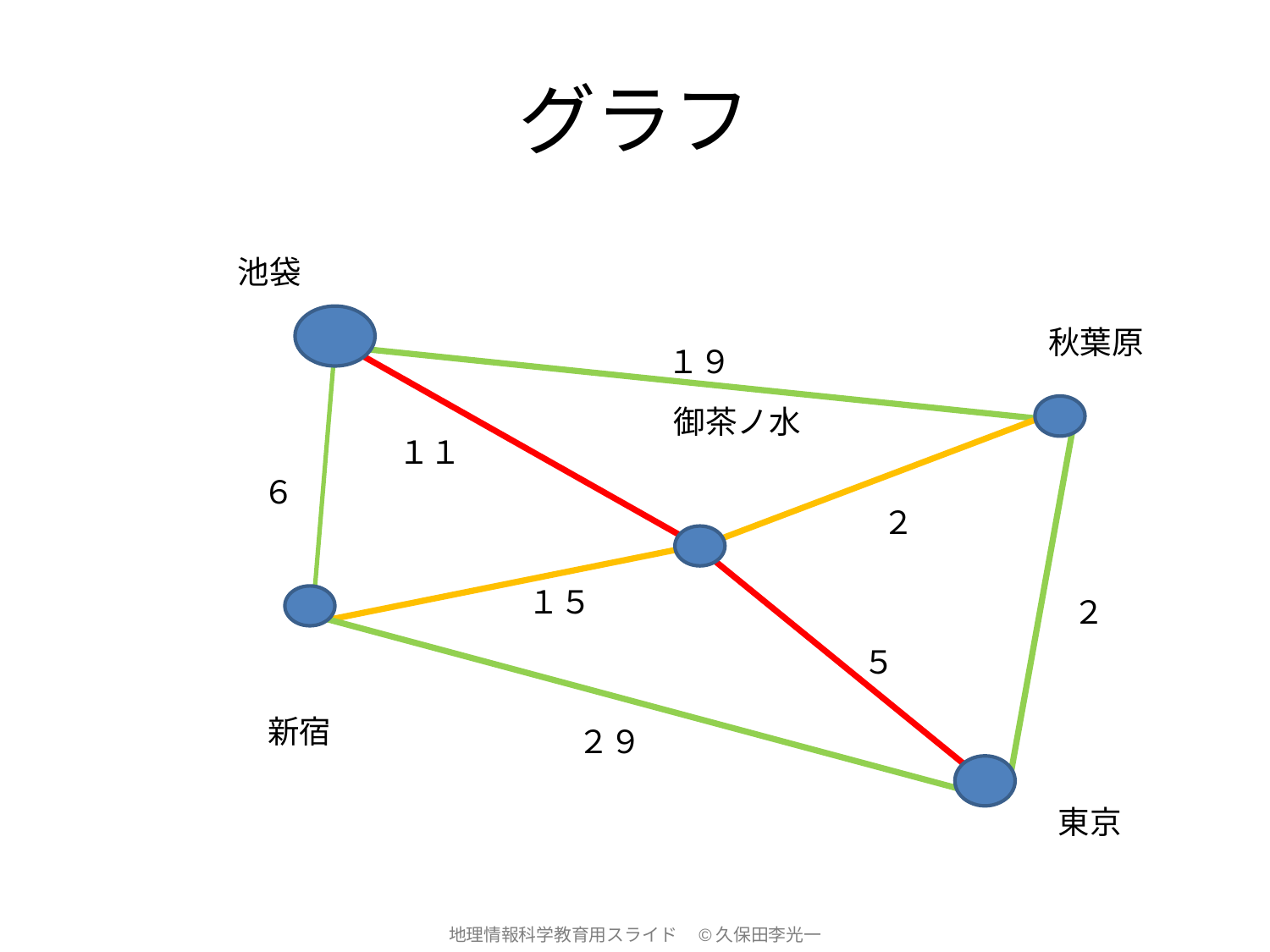

# グラフ
池袋

秋葉原
１９
御茶ノ水

１１
６
２

１５

２
５
新宿
２９

東京